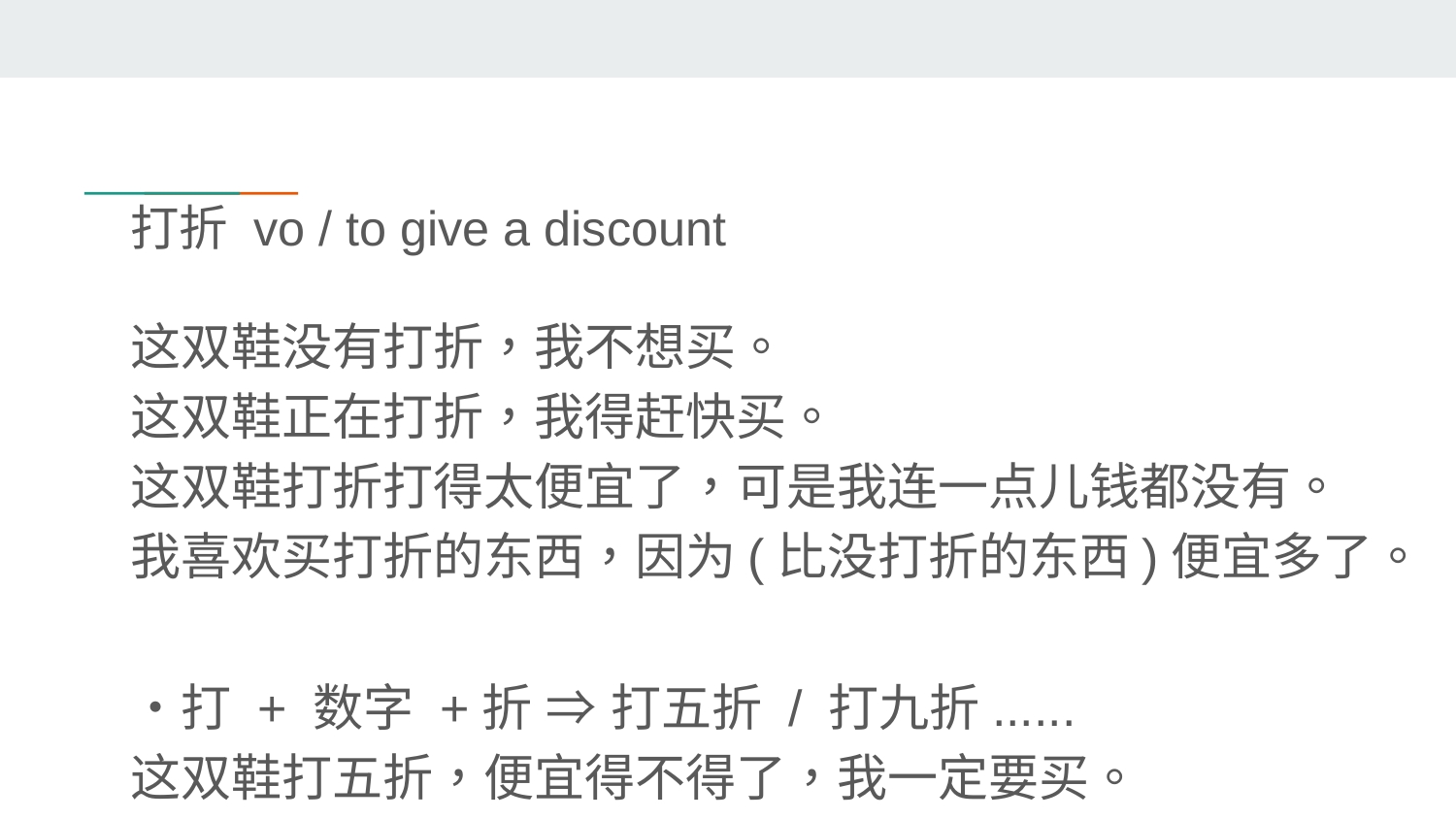

# 打折 vo / to give a discount

这双鞋没有打折，我不想买。
这双鞋正在打折，我得赶快买。
这双鞋打折打得太便宜了，可是我连一点儿钱都没有。
我喜欢买打折的东西，因为(比没打折的东西)便宜多了。

・打 + 数字 +折 ⇒ 打五折 / 打九折......
这双鞋打五折，便宜得不得了，我一定要买。